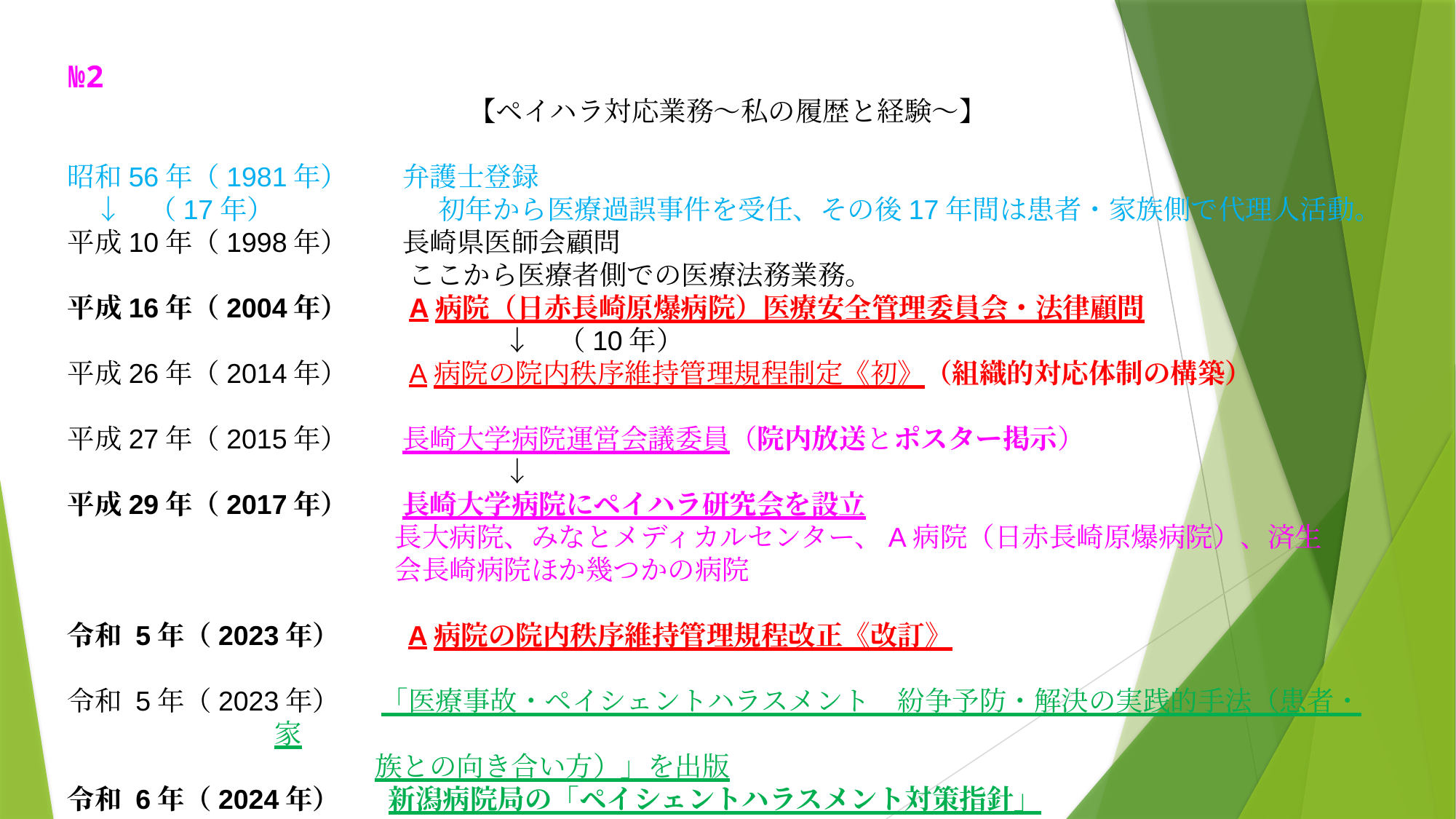

№2
【ペイハラ対応業務～私の履歴と経験～】

昭和56年（1981年）　　弁護士登録
　↓　（17年）　　　　　　初年から医療過誤事件を受任、その後17年間は患者・家族側で代理人活動。
平成10年（1998年）　　長崎県医師会顧問
　　　　　　　　　　　 　 ここから医療者側での医療法務業務。
平成16年（2004年）　　A病院（日赤長崎原爆病院）医療安全管理委員会・法律顧問
　　　　　　　　　　　　　　　　↓　（10年）
平成26年（2014年）　　A病院の院内秩序維持管理規程制定《初》（組織的対応体制の構築）

平成27年（2015年）　　長崎大学病院運営会議委員（院内放送とポスター掲示）
　　　　　　　　　　　　　　　　↓
平成29年（2017年）　　長崎大学病院にペイハラ研究会を設立
　　　　　　　　　　　　長大病院、みなとメディカルセンター、A病院（日赤長崎原爆病院）、済生
　　　　　　　　　　　　会長崎病院ほか幾つかの病院

令和 5年（2023年）　　 A病院の院内秩序維持管理規程改正《改訂》

令和 5年（2023年）      「医療事故・ペイシェントハラスメント　紛争予防・解決の実践的手法（患者・家
　　　　　　　　　　　 族との向き合い方）」を出版
令和 6年（2024年）       新潟病院局の「ペイシェントハラスメント対策指針」